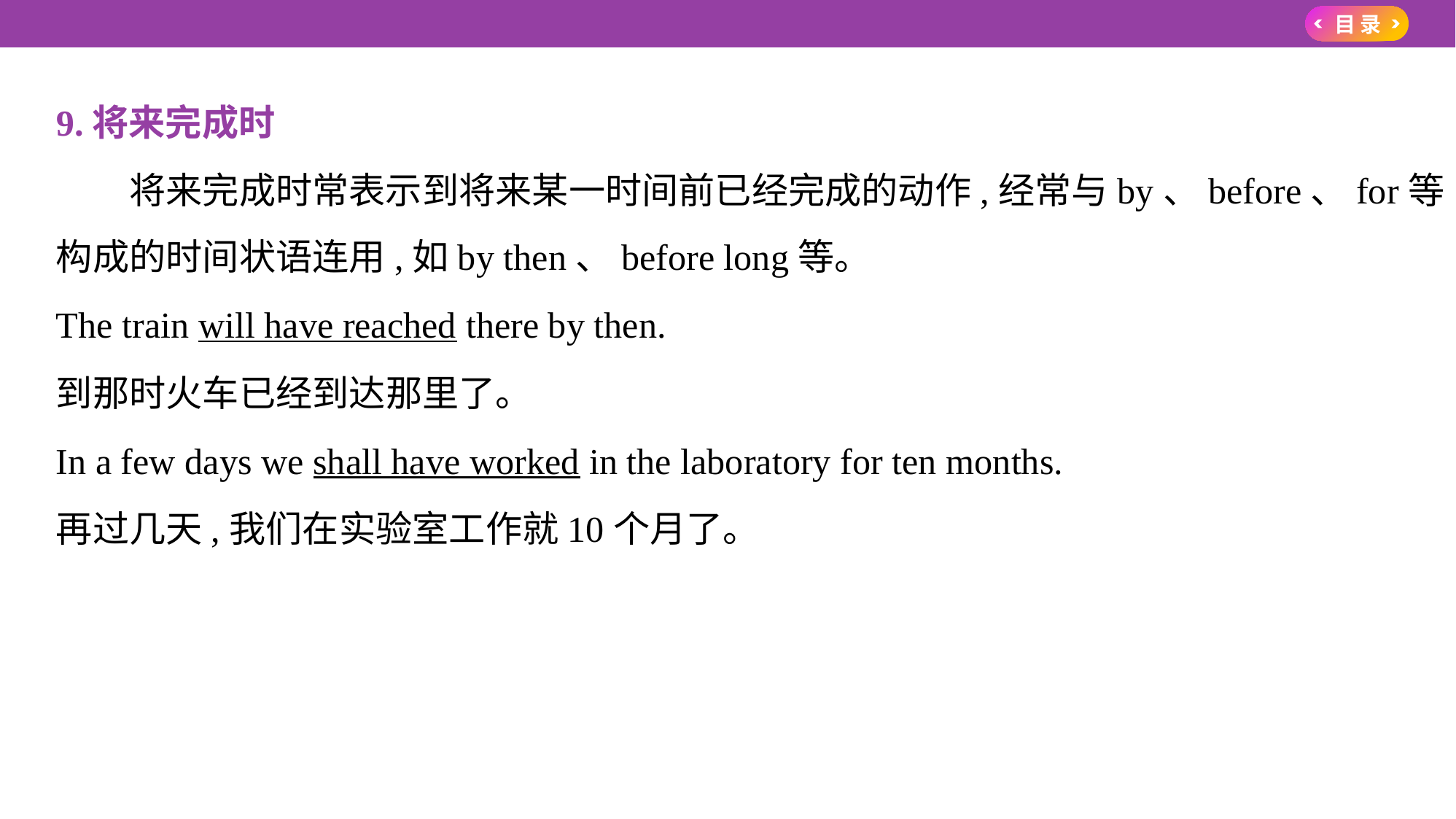

9.将来完成时
　　将来完成时常表示到将来某一时间前已经完成的动作,经常与by、before、for等
构成的时间状语连用,如by then、before long等。
The train will have reached there by then.
到那时火车已经到达那里了。
In a few days we shall have worked in the laboratory for ten months.
再过几天,我们在实验室工作就10个月了。